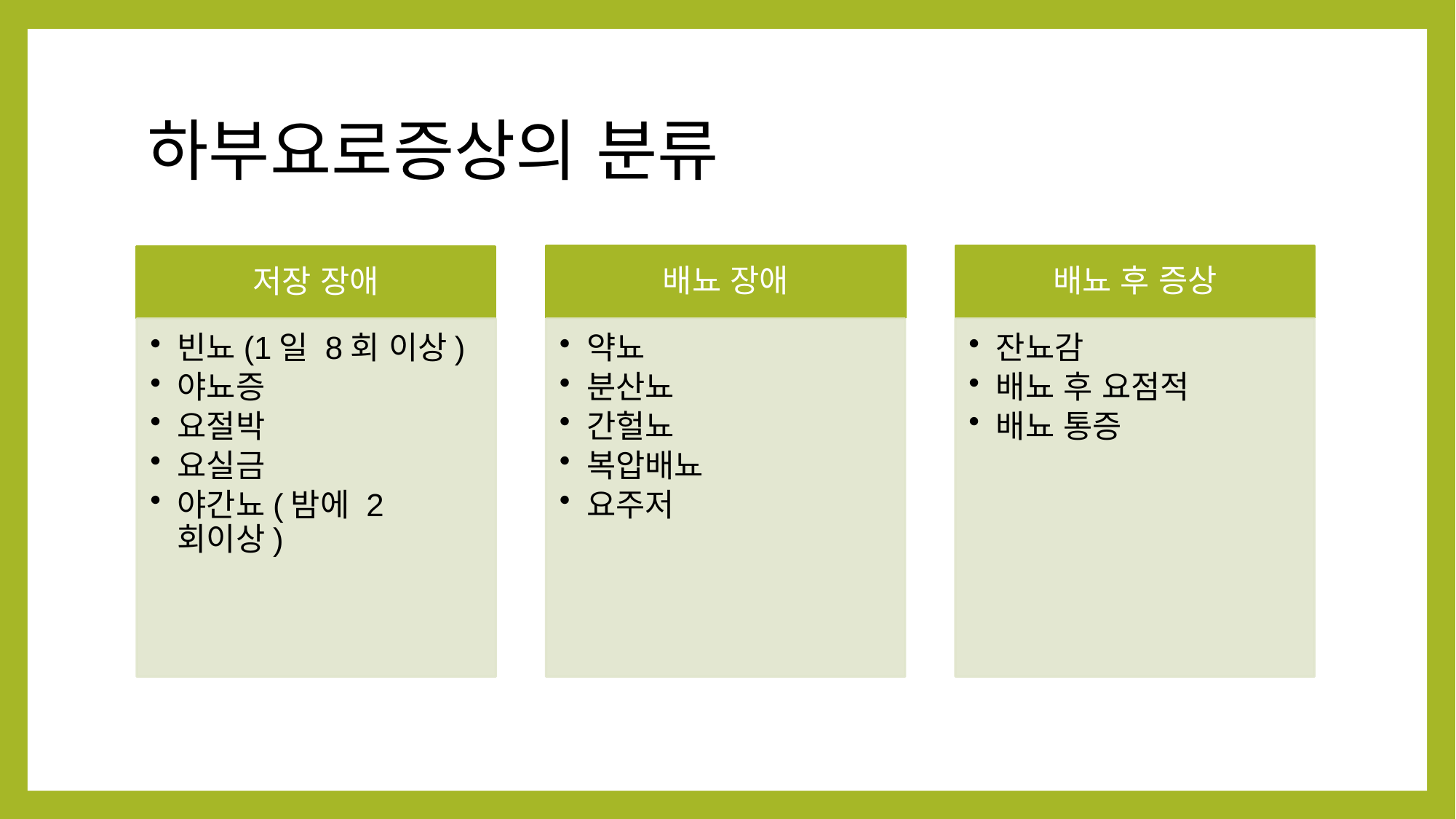

# 하부요로증상의 분류
저장 장애
빈뇨(1일 8회 이상)
야뇨증
요절박
요실금
야간뇨(밤에 2회이상)

배뇨 장애
약뇨
분산뇨
간헐뇨
복압배뇨
요주저
배뇨 후 증상
잔뇨감
배뇨 후 요점적
배뇨 통증